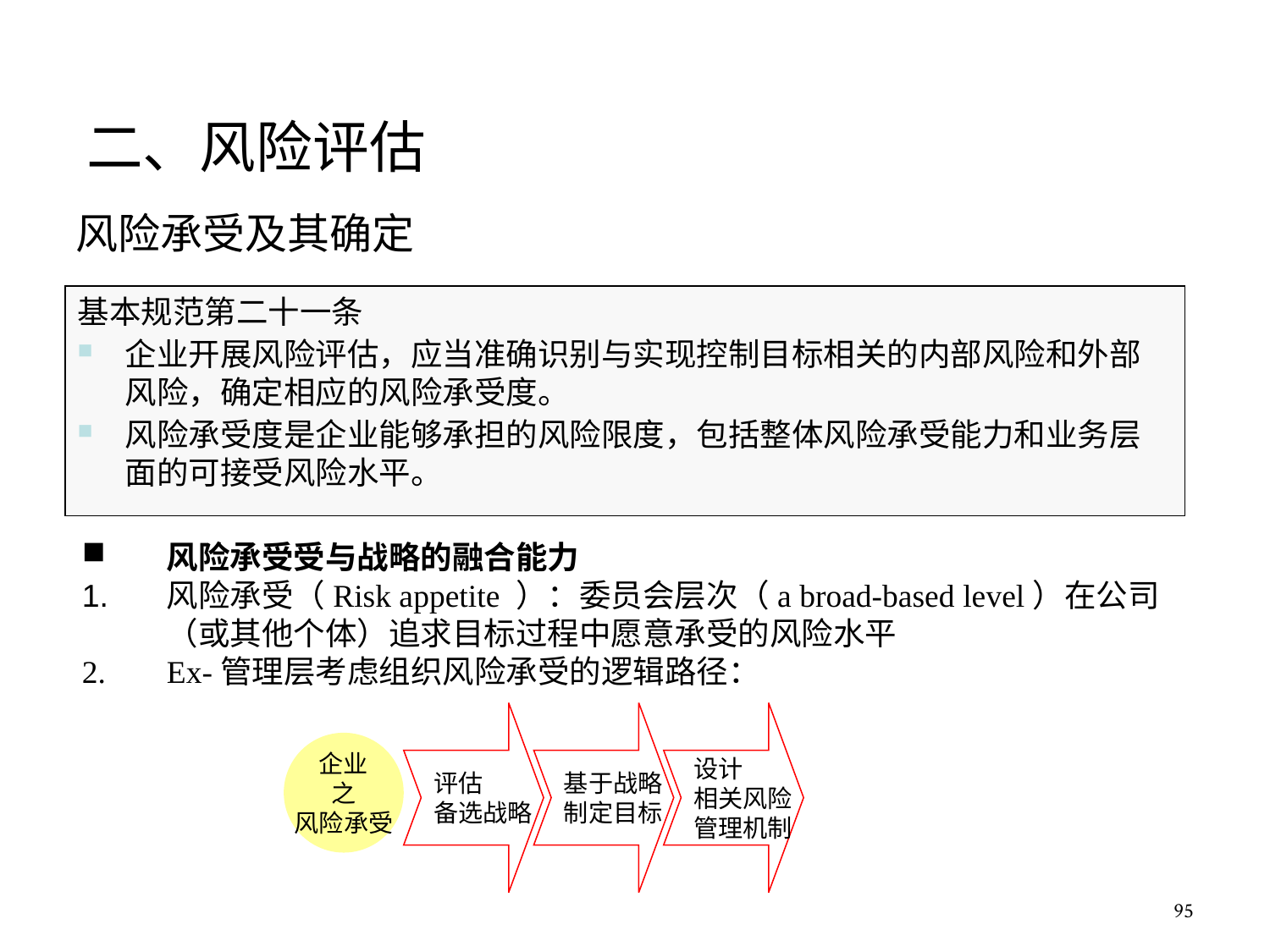

二、风险评估
风险承受及其确定
基本规范第二十一条
企业开展风险评估，应当准确识别与实现控制目标相关的内部风险和外部风险，确定相应的风险承受度。
风险承受度是企业能够承担的风险限度，包括整体风险承受能力和业务层面的可接受风险水平。
风险承受受与战略的融合能力
风险承受（Risk appetite ）：委员会层次（a broad-based level）在公司（或其他个体）追求目标过程中愿意承受的风险水平
Ex-管理层考虑组织风险承受的逻辑路径：
评估
备选战略
基于战略
制定目标
设计
相关风险
管理机制
企业
之
风险承受
95